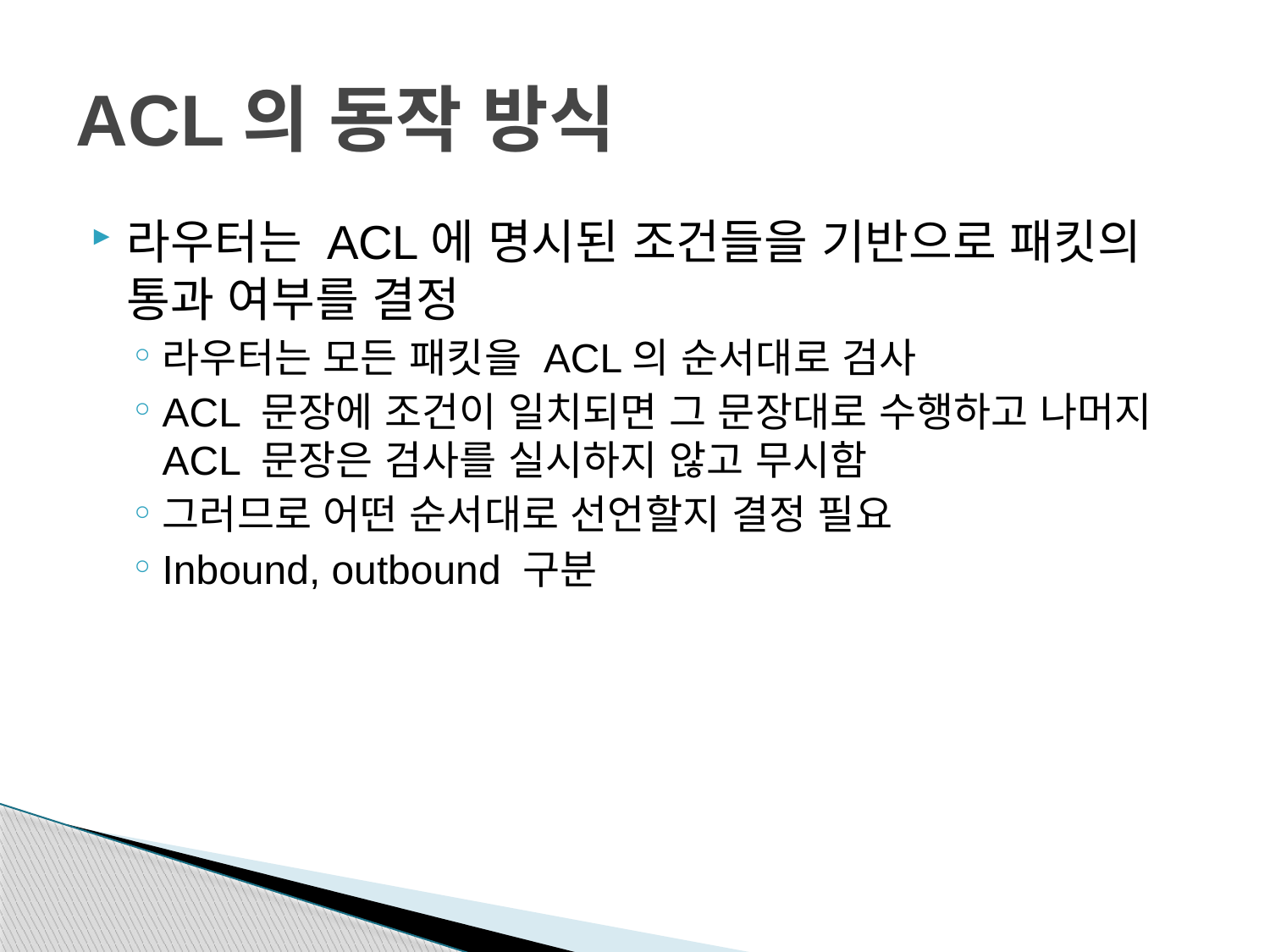

# ACL의 동작 방식
라우터는 ACL에 명시된 조건들을 기반으로 패킷의 통과 여부를 결정
라우터는 모든 패킷을 ACL의 순서대로 검사
ACL 문장에 조건이 일치되면 그 문장대로 수행하고 나머지 ACL 문장은 검사를 실시하지 않고 무시함
그러므로 어떤 순서대로 선언할지 결정 필요
Inbound, outbound 구분